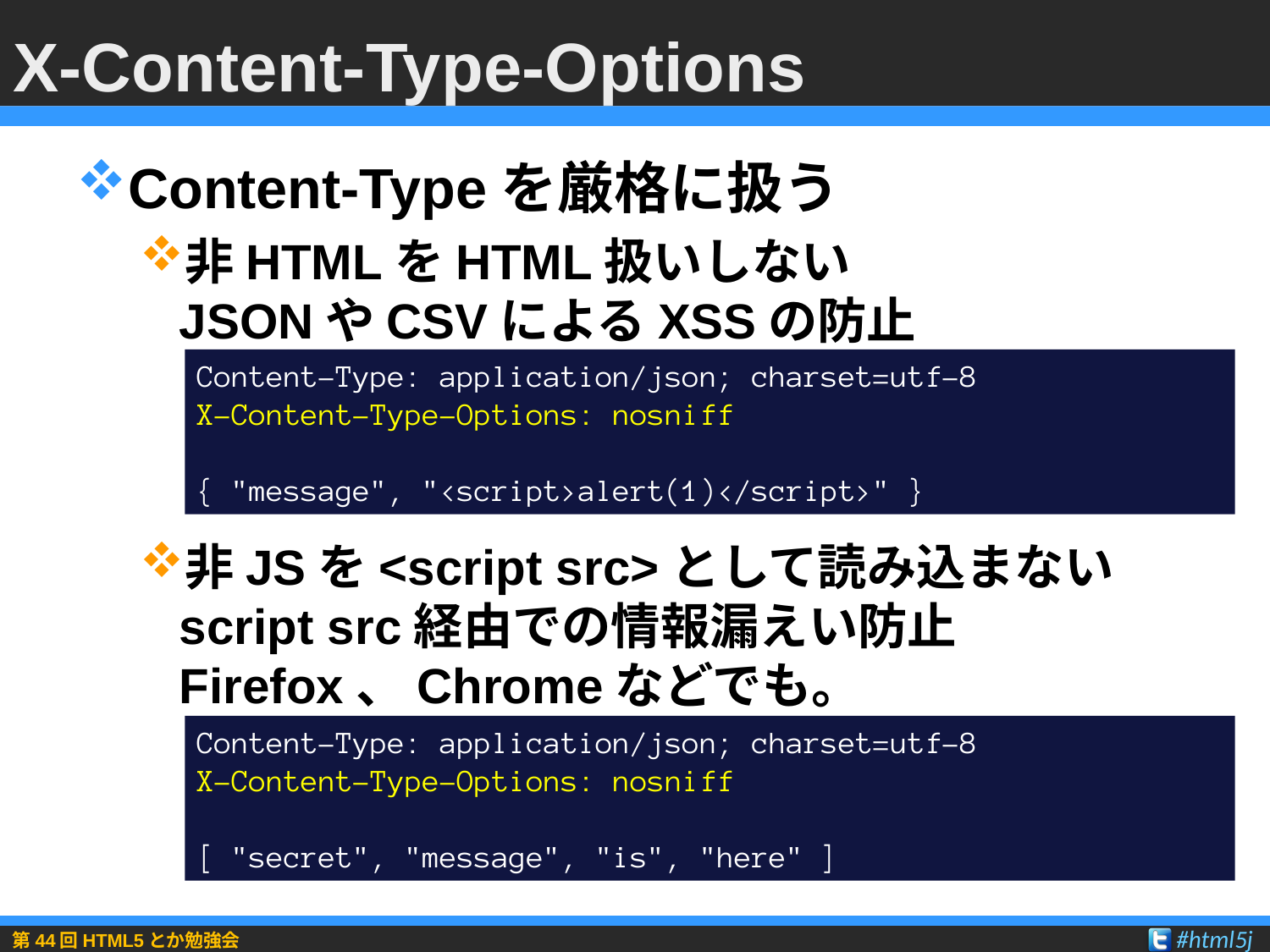

# X-Content-Type-Options
Content-Typeを厳格に扱う
非HTMLをHTML扱いしない
JSONやCSVによるXSSの防止
非JSを<script src>として読み込まない
script src経由での情報漏えい防止
Firefox、Chromeなどでも。

Content-Type: application/json; charset=utf-8
X-Content-Type-Options: nosniff

{ "message", "<script>alert(1)</script>" }
Content-Type: application/json; charset=utf-8
X-Content-Type-Options: nosniff

[ "secret", "message", "is", "here" ]